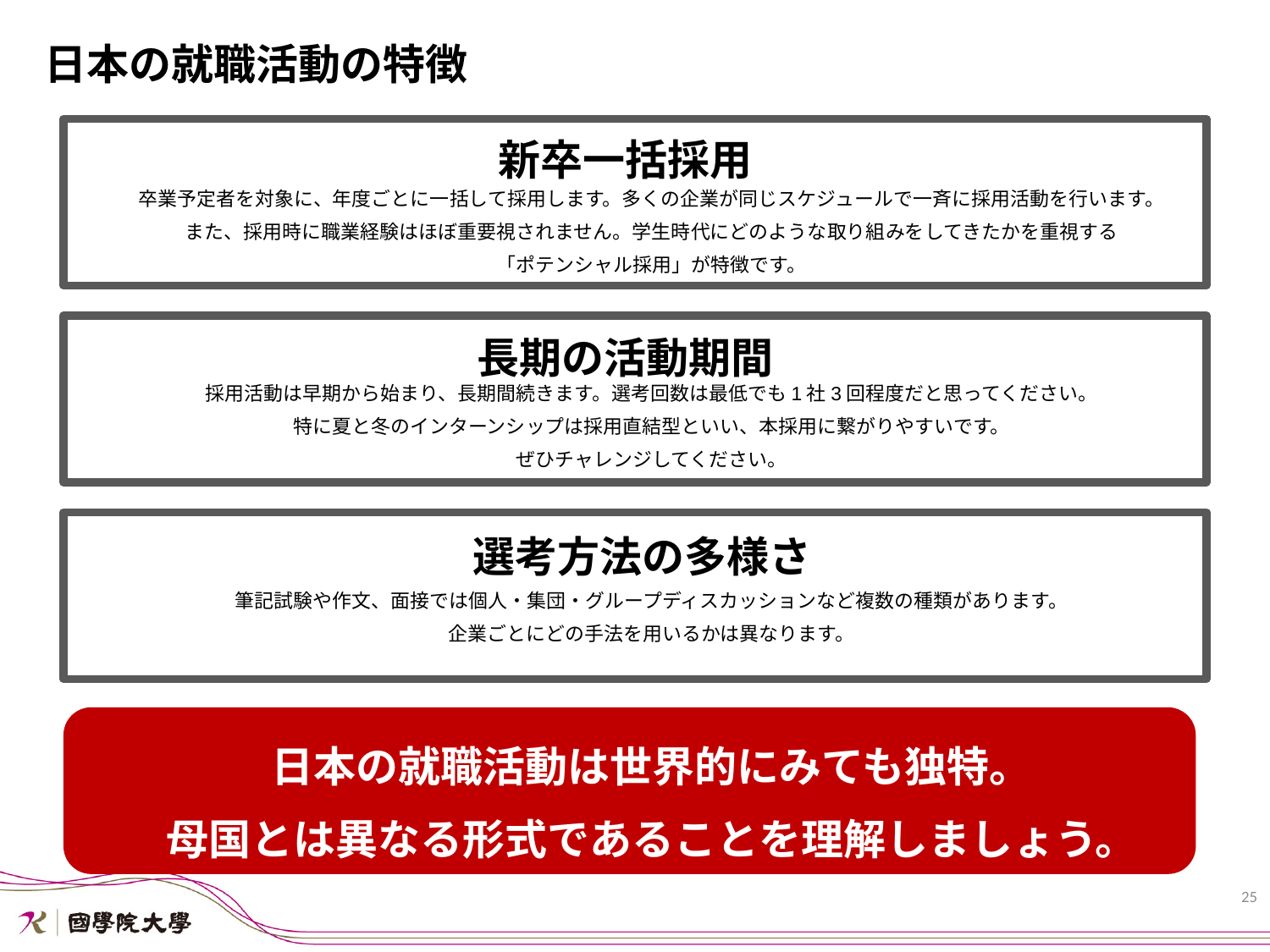

日本の就職活動の特徴

新卒一括採用
卒業予定者を対象に、年度ごとに一括して採用します。多くの企業が同じスケジュールで一斉に採用活動を行います。
また、採用時に職業経験はほぼ重要視されません。学生時代にどのような取り組みをしてきたかを重視する
「ポテンシャル採用」が特徴です。

長期の活動期間
採用活動は早期から始まり、長期間続きます。選考回数は最低でも1社3回程度だと思ってください。
特に夏と冬のインターンシップは採用直結型といい、本採用に繋がりやすいです。
ぜひチャレンジしてください。

選考方法の多様さ
筆記試験や作文、面接では個人・集団・グループディスカッションなど複数の種類があります。
企業ごとにどの手法を用いるかは異なります。

日本の就職活動は世界的にみても独特。
母国とは異なる形式であることを理解しましょう。
25